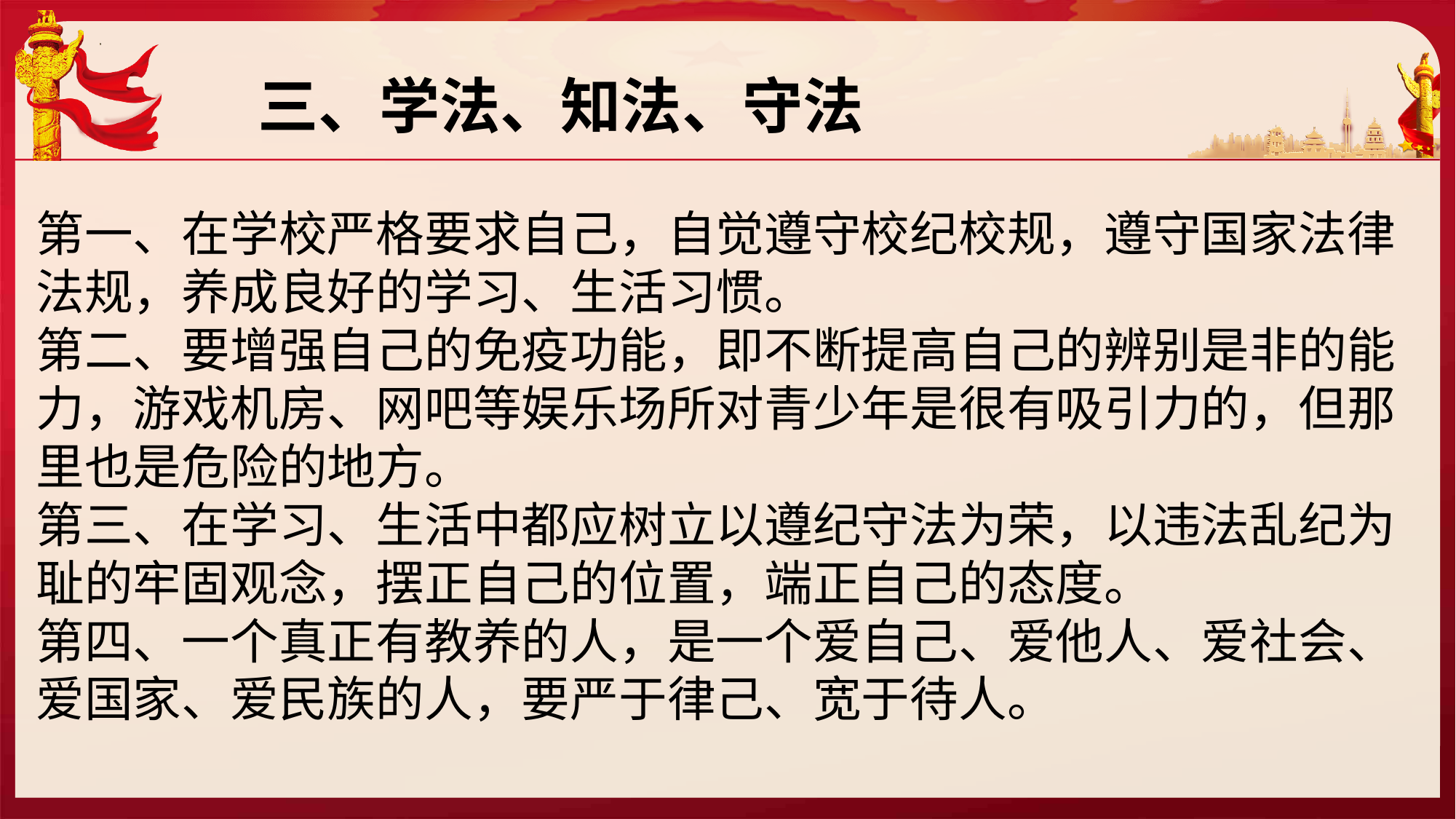

三、学法、知法、守法
第一、在学校严格要求自己，自觉遵守校纪校规，遵守国家法律法规，养成良好的学习、生活习惯。
第二、要增强自己的免疫功能，即不断提高自己的辨别是非的能力，游戏机房、网吧等娱乐场所对青少年是很有吸引力的，但那里也是危险的地方。
第三、在学习、生活中都应树立以遵纪守法为荣，以违法乱纪为耻的牢固观念，摆正自己的位置，端正自己的态度。
第四、一个真正有教养的人，是一个爱自己、爱他人、爱社会、爱国家、爱民族的人，要严于律己、宽于待人。